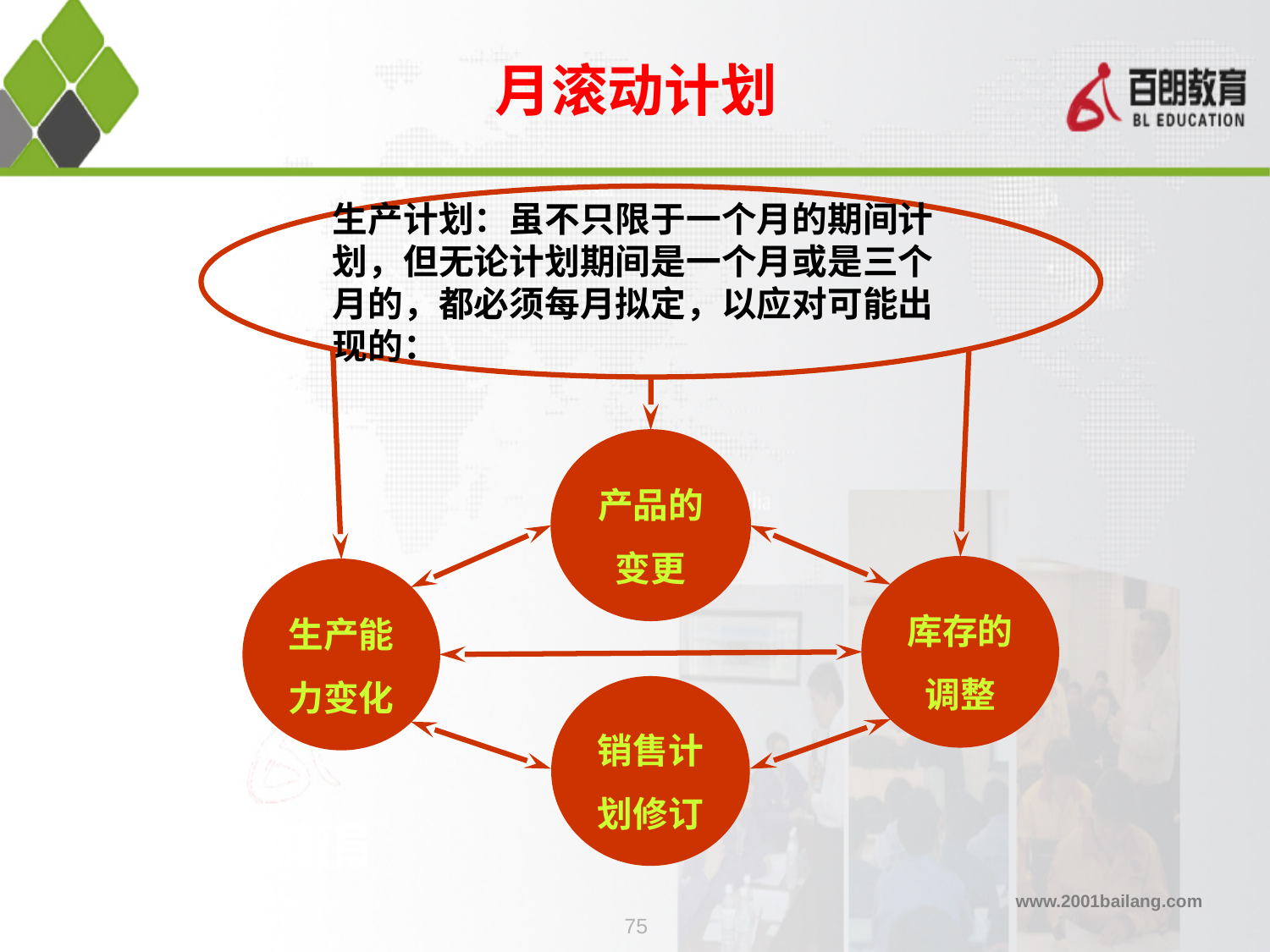

月滚动计划
生产计划：虽不只限于一个月的期间计划，但无论计划期间是一个月或是三个月的，都必须每月拟定，以应对可能出现的：
产品的变更
库存的调整
生产能力变化
销售计划修订
75